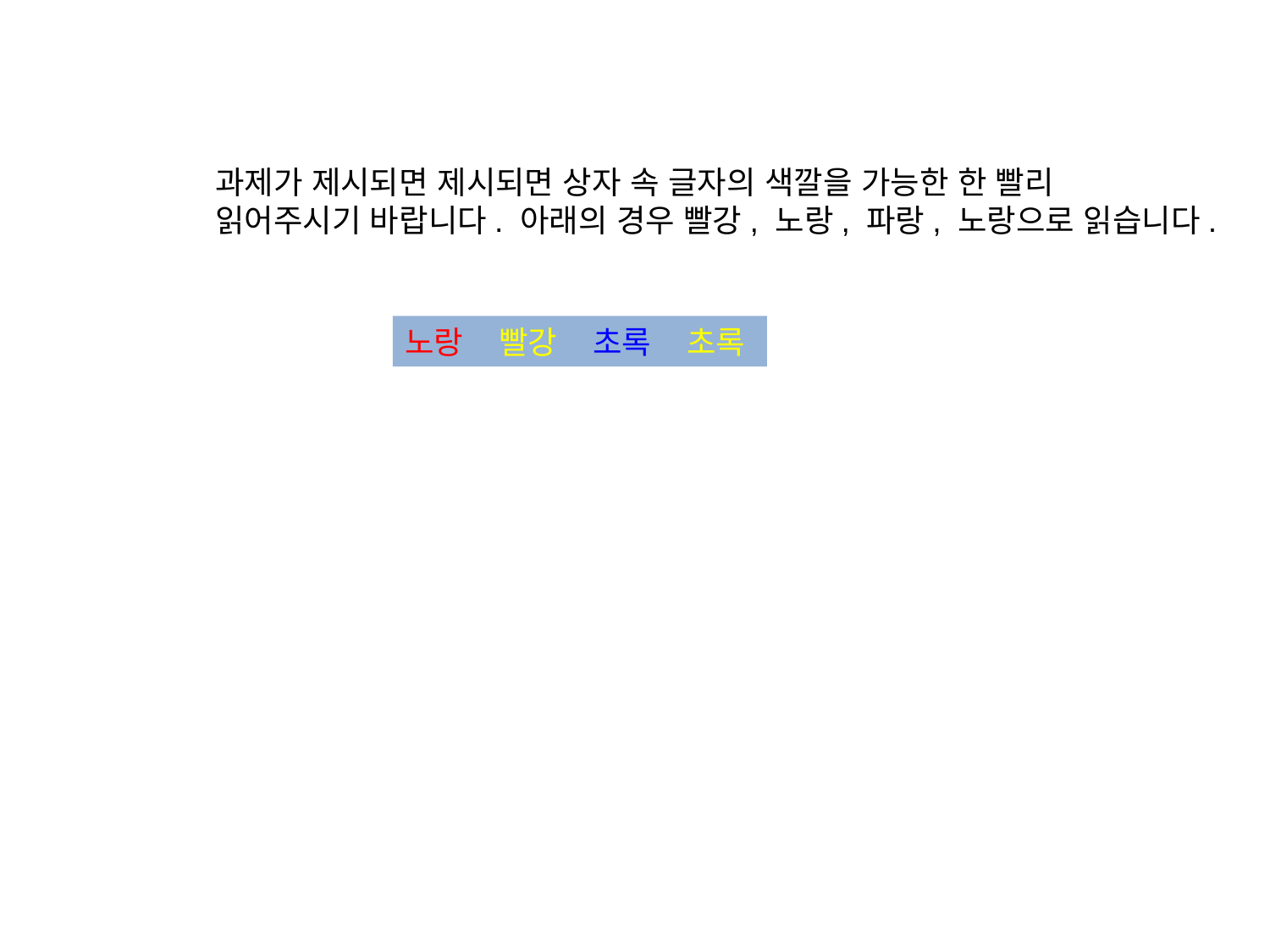

과제가 제시되면 제시되면 상자 속 글자의 색깔을 가능한 한 빨리
읽어주시기 바랍니다. 아래의 경우 빨강, 노랑, 파랑, 노랑으로 읽습니다.
노랑    빨강    초록    초록